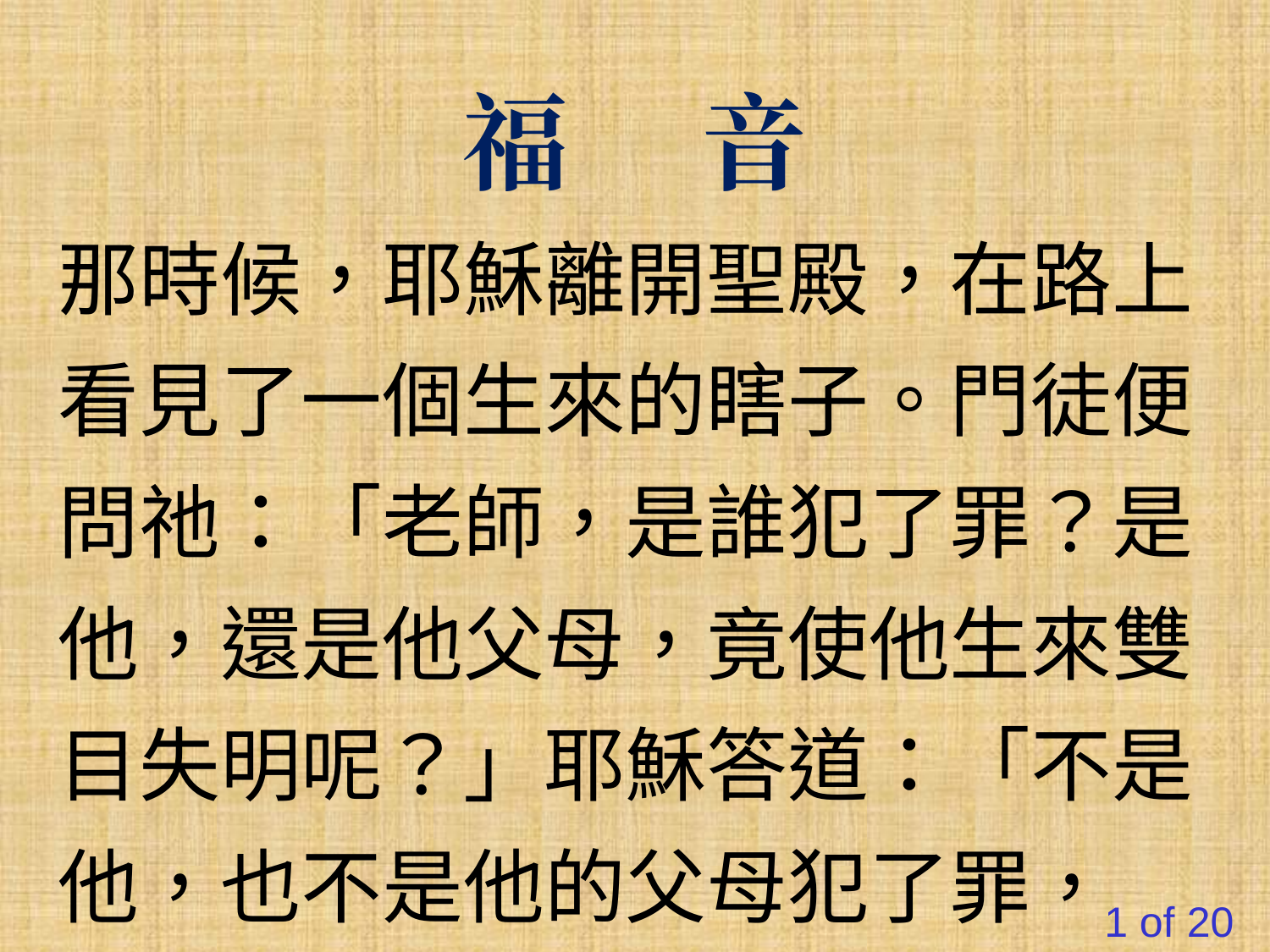

福     音
那時候，耶穌離開聖殿，在路上看見了一個生來的瞎子。門徒便問祂：「老師，是誰犯了罪？是他，還是他父母，竟使他生來雙目失明呢？」耶穌答道：「不是他，也不是他的父母犯了罪，
1 of 20